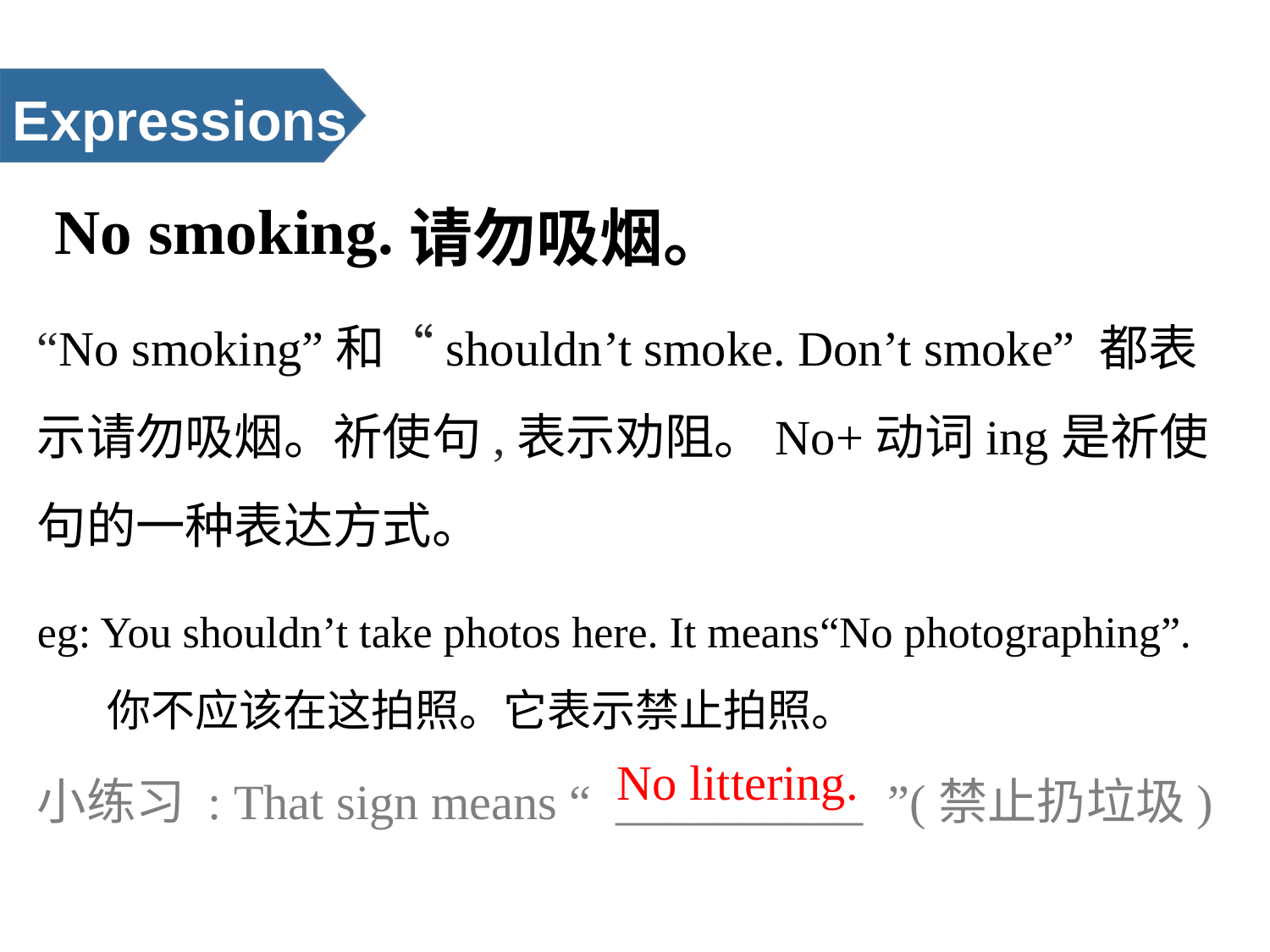

Expressions
 No smoking.

请勿吸烟。
“No smoking”和“shouldn’t smoke. Don’t smoke” 都表示请勿吸烟。祈使句,表示劝阻。No+动词ing是祈使句的一种表达方式。
eg: You shouldn’t take photos here. It means“No photographing”.
      你不应该在这拍照。它表示禁止拍照。
小练习 : That sign means “  __________  ”(禁止扔垃圾)
 No littering.